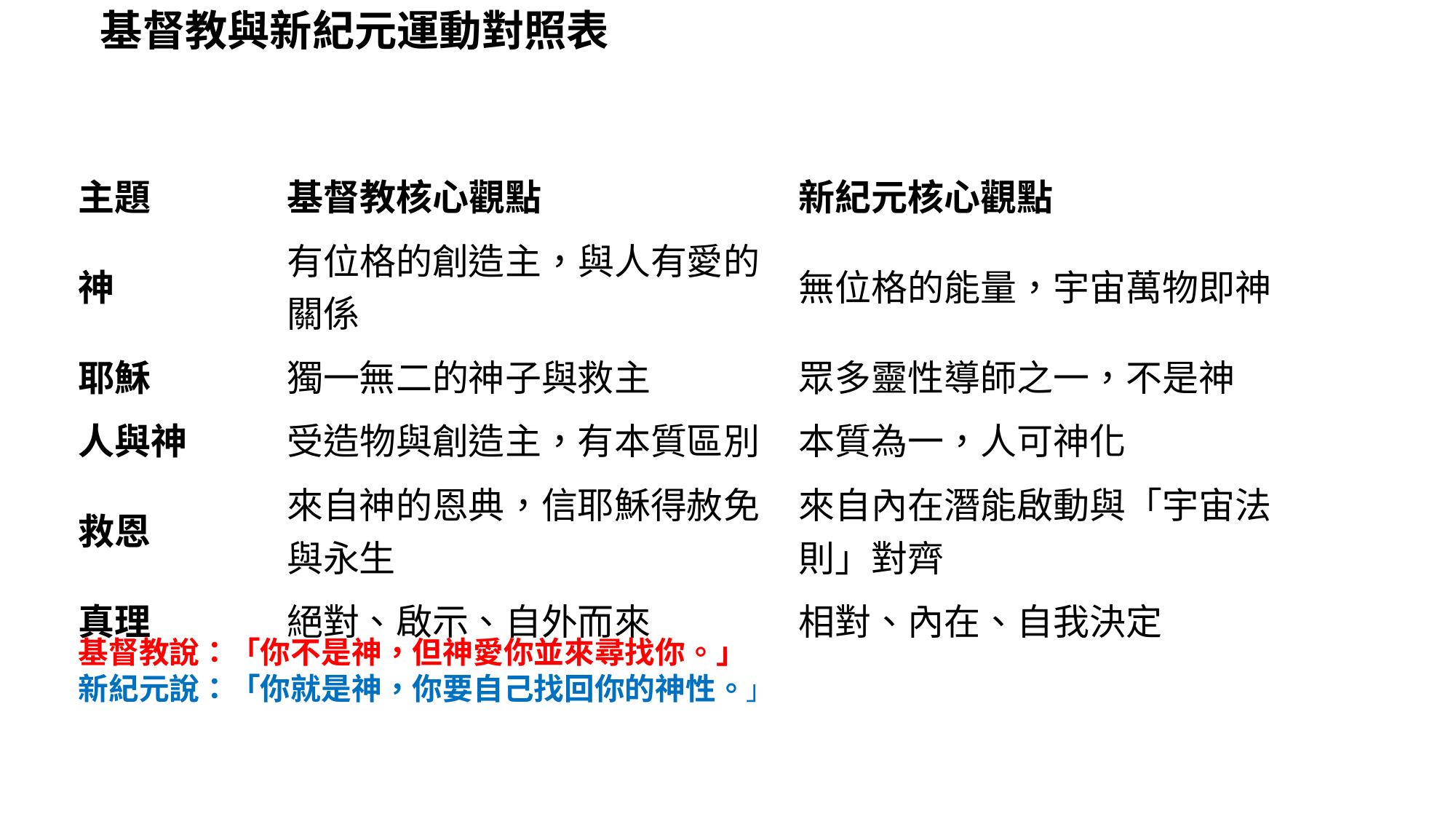

# 基督教與新紀元運動對照表
| 主題 | 基督教核心觀點 | 新紀元核心觀點 |
| --- | --- | --- |
| 神 | 有位格的創造主，與人有愛的關係 | 無位格的能量，宇宙萬物即神 |
| 耶穌 | 獨一無二的神子與救主 | 眾多靈性導師之一，不是神 |
| 人與神 | 受造物與創造主，有本質區別 | 本質為一，人可神化 |
| 救恩 | 來自神的恩典，信耶穌得赦免與永生 | 來自內在潛能啟動與「宇宙法則」對齊 |
| 真理 | 絕對、啟示、自外而來 | 相對、內在、自我決定 |
基督教說：「你不是神，但神愛你並來尋找你。」
新紀元說：「你就是神，你要自己找回你的神性。」